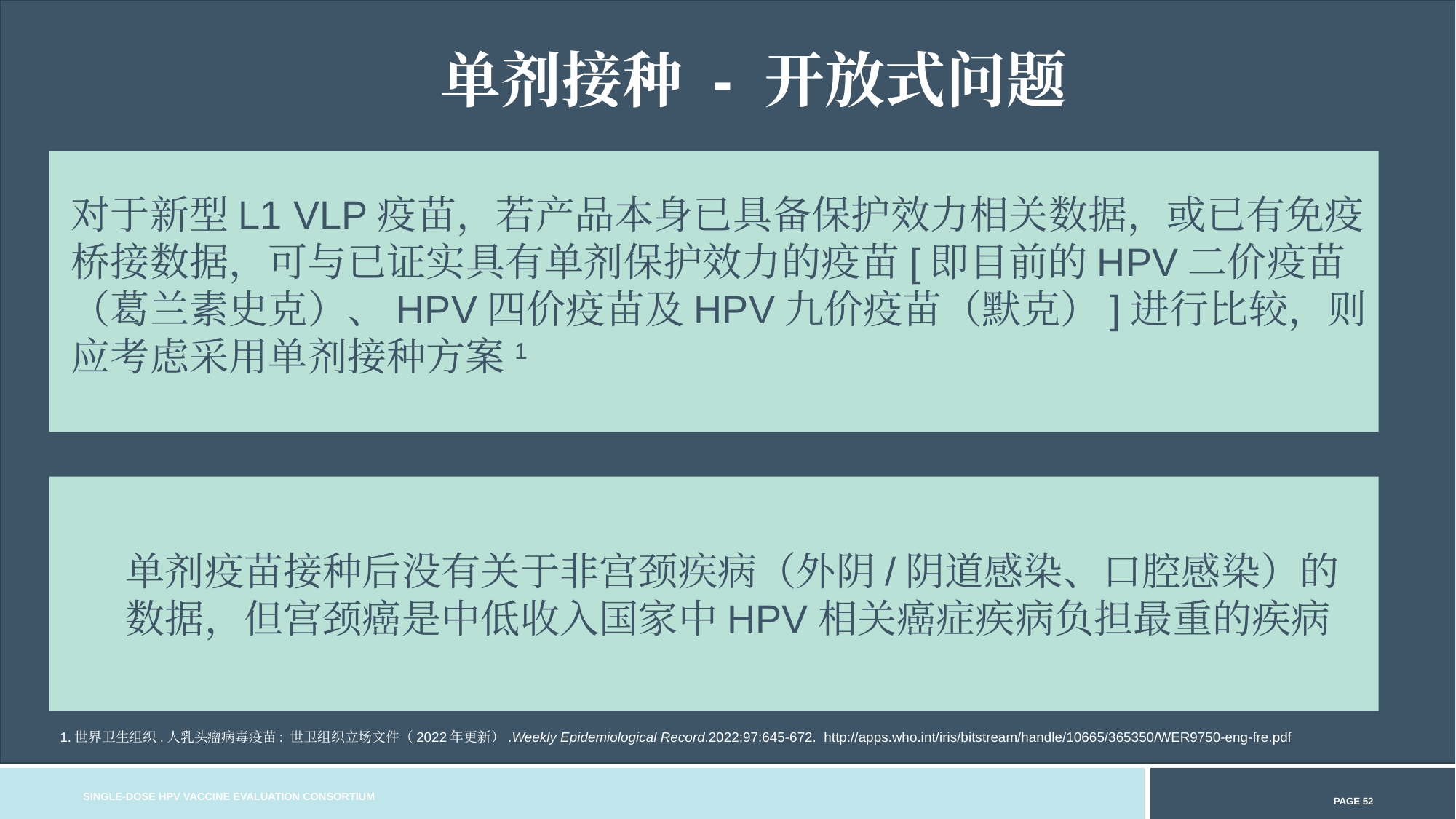

# 单剂接种 - 开放式问题

对于新型L1 VLP疫苗，若产品本身已具备保护效力相关数据，或已有免疫桥接数据，可与已证实具有单剂保护效力的疫苗[即目前的HPV二价疫苗（葛兰素史克）、HPV四价疫苗及HPV九价疫苗（默克）]进行比较，则应考虑采用单剂接种方案1

单剂疫苗接种后没有关于非宫颈疾病（外阴/阴道感染、口腔感染）的数据，但宫颈癌是中低收入国家中HPV相关癌症疾病负担最重的疾病
1.世界卫生组织.人乳头瘤病毒疫苗: 世卫组织立场文件（2022年更新）.Weekly Epidemiological Record.2022;97:645-672.  http://apps.who.int/iris/bitstream/handle/10665/365350/WER9750-eng-fre.pdf